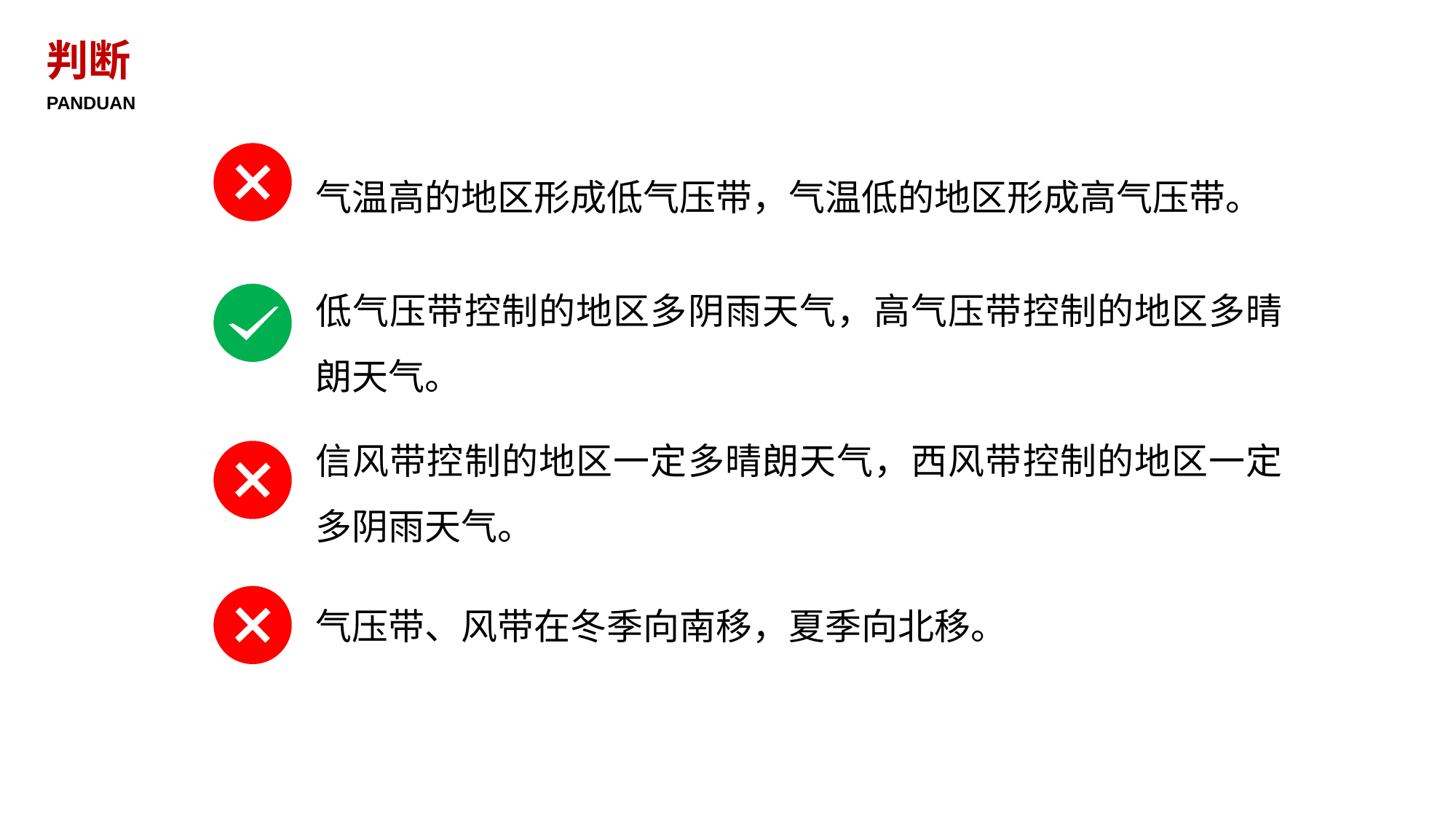

判断
PANDUAN

1
气温高的地区形成低气压带，气温低的地区形成高气压带。
低气压带控制的地区多阴雨天气，高气压带控制的地区多晴朗天气。

2
信风带控制的地区一定多晴朗天气，西风带控制的地区一定多阴雨天气。

3

4
气压带、风带在冬季向南移，夏季向北移。